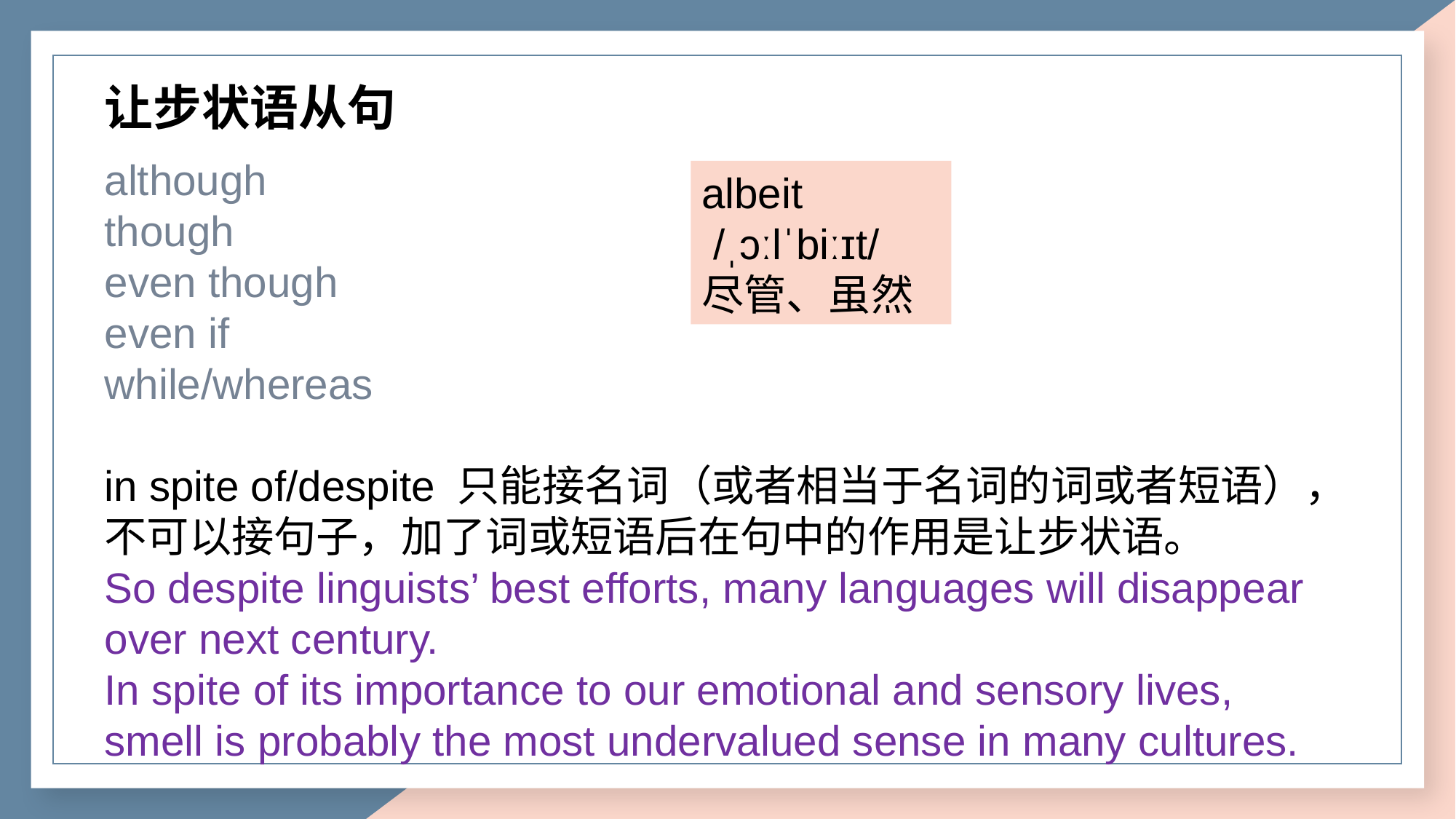

让步状语从句
although
though
even though
even if
while/whereas

in spite of/despite 只能接名词（或者相当于名词的词或者短语），不可以接句子，加了词或短语后在句中的作用是让步状语。
So despite linguists’ best efforts, many languages will disappear over next century.
In spite of its importance to our emotional and sensory lives, smell is probably the most undervalued sense in many cultures.
albeit
 /ˌɔːlˈbiːɪt/
尽管、虽然